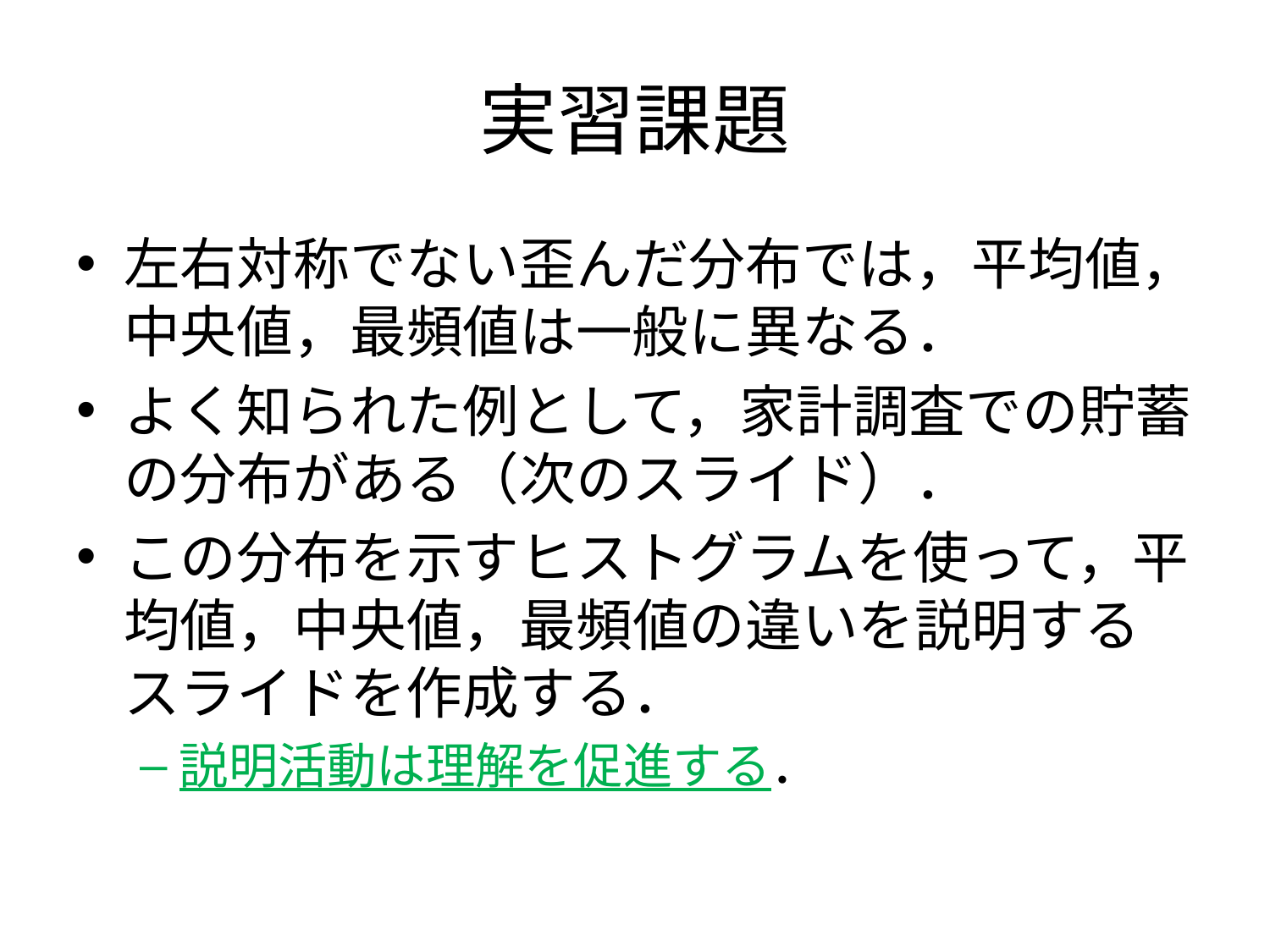

# 実習課題
左右対称でない歪んだ分布では，平均値，中央値，最頻値は一般に異なる．
よく知られた例として，家計調査での貯蓄の分布がある（次のスライド）．
この分布を示すヒストグラムを使って，平均値，中央値，最頻値の違いを説明するスライドを作成する．
説明活動は理解を促進する．